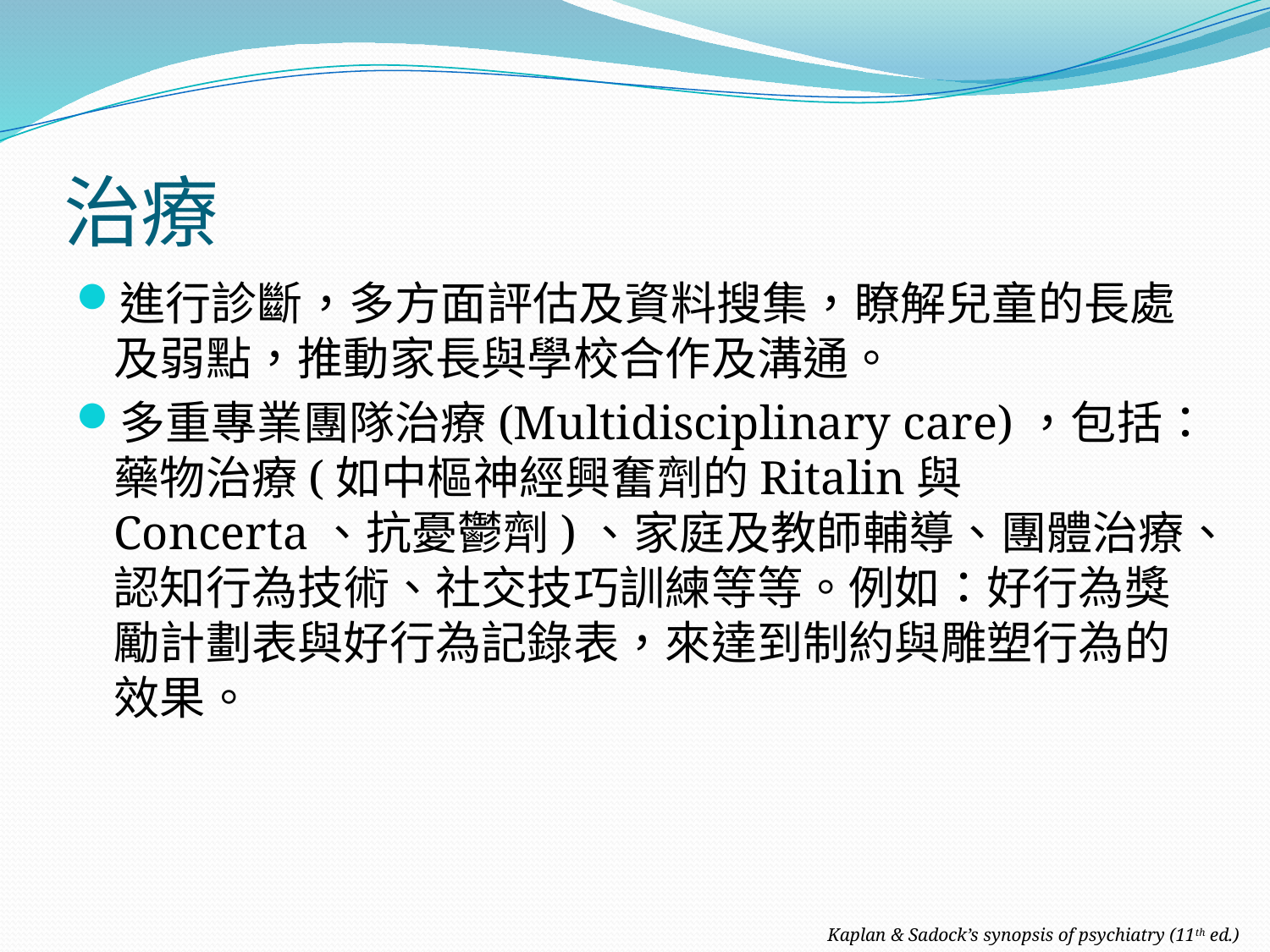

治療
進行診斷，多方面評估及資料搜集，瞭解兒童的長處及弱點，推動家長與學校合作及溝通。
多重專業團隊治療(Multidisciplinary care)，包括：藥物治療(如中樞神經興奮劑的Ritalin與Concerta、抗憂鬱劑)、家庭及教師輔導、團體治療、認知行為技術、社交技巧訓練等等。例如：好行為獎勵計劃表與好行為記錄表，來達到制約與雕塑行為的效果。
Kaplan & Sadock’s synopsis of psychiatry (11th ed.)